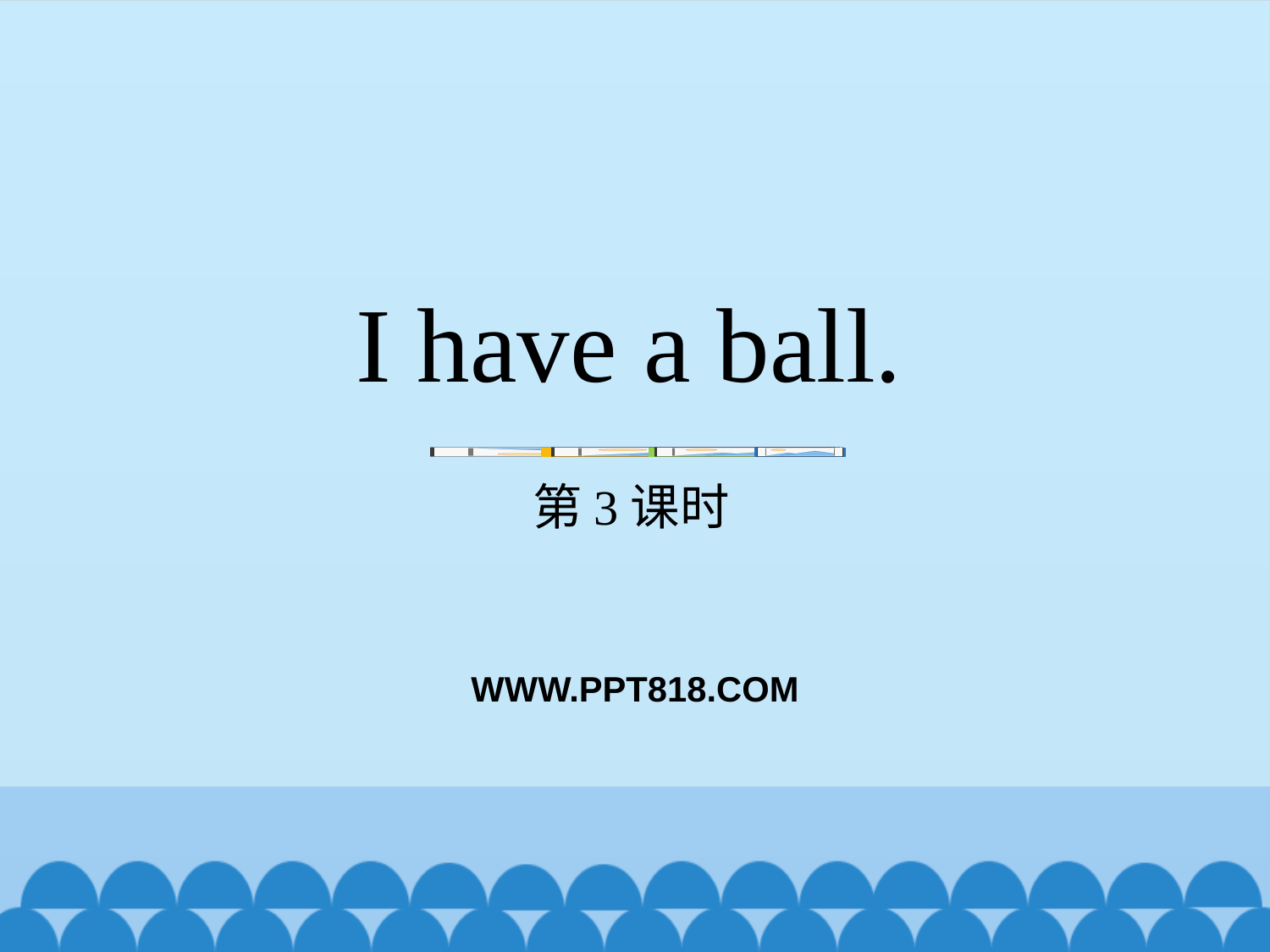

# I have a ball.

第3课时
WWW.PPT818.COM